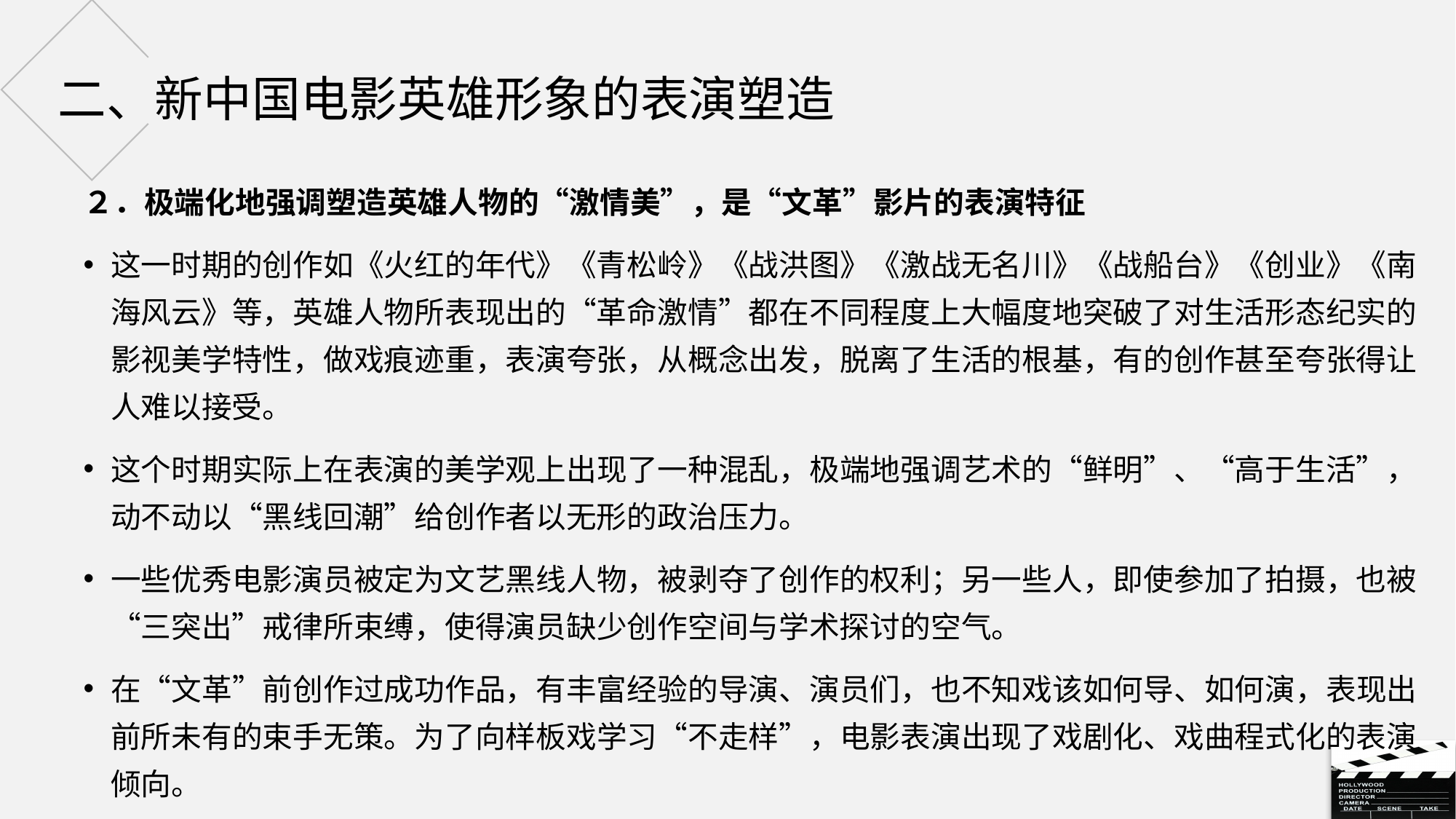

# 二、新中国电影英雄形象的表演塑造
２．极端化地强调塑造英雄人物的“激情美”，是“文革”影片的表演特征
这一时期的创作如《火红的年代》《青松岭》《战洪图》《激战无名川》《战船台》《创业》《南海风云》等，英雄人物所表现出的“革命激情”都在不同程度上大幅度地突破了对生活形态纪实的影视美学特性，做戏痕迹重，表演夸张，从概念出发，脱离了生活的根基，有的创作甚至夸张得让人难以接受。
这个时期实际上在表演的美学观上出现了一种混乱，极端地强调艺术的“鲜明”、“高于生活”，动不动以“黑线回潮”给创作者以无形的政治压力。
一些优秀电影演员被定为文艺黑线人物，被剥夺了创作的权利；另一些人，即使参加了拍摄，也被“三突出”戒律所束缚，使得演员缺少创作空间与学术探讨的空气。
在“文革”前创作过成功作品，有丰富经验的导演、演员们，也不知戏该如何导、如何演，表现出前所未有的束手无策。为了向样板戏学习“不走样”，电影表演出现了戏剧化、戏曲程式化的表演倾向。